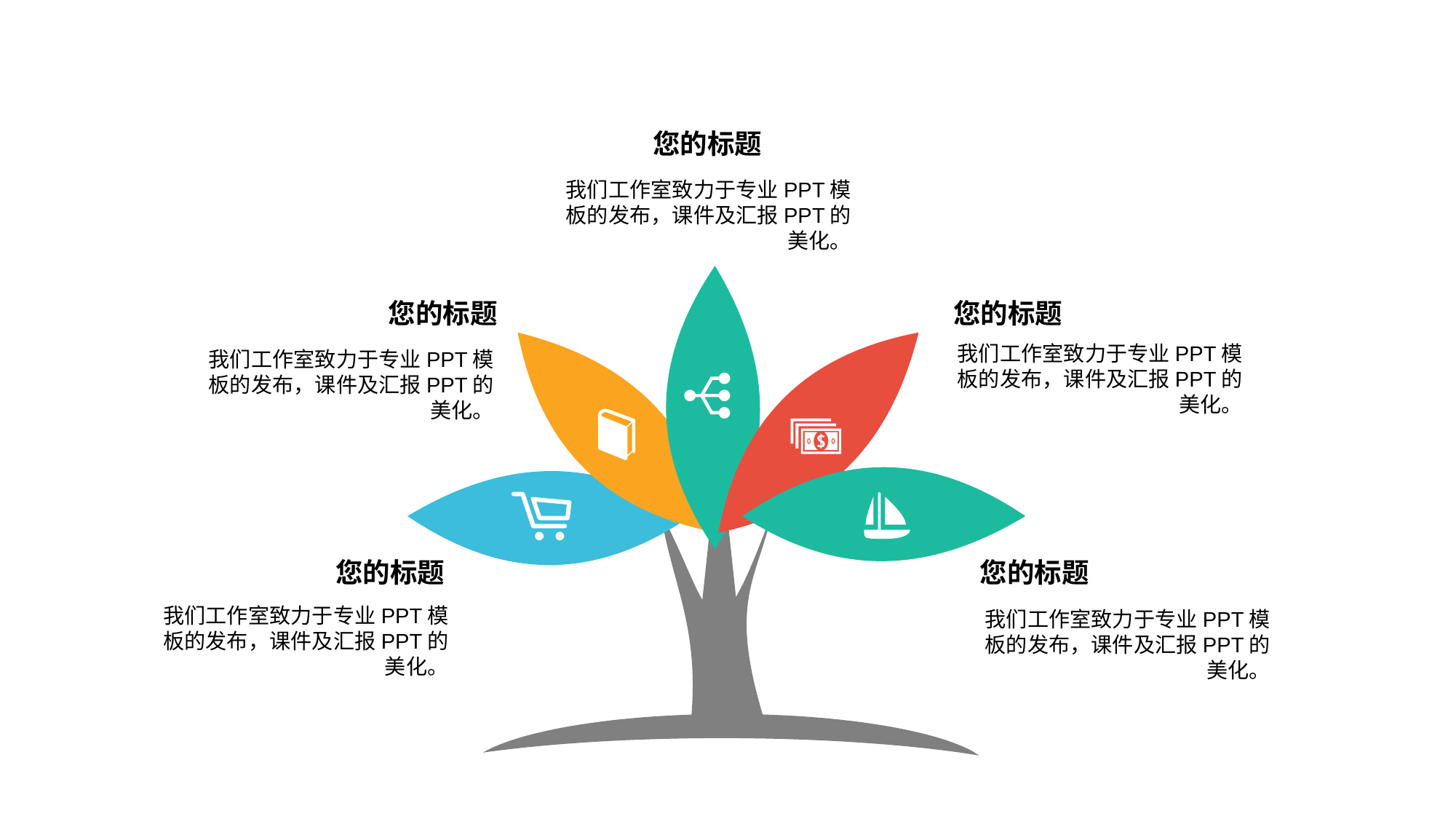

您的标题
我们工作室致力于专业PPT模板的发布，课件及汇报PPT的美化。
您的标题
我们工作室致力于专业PPT模板的发布，课件及汇报PPT的美化。
您的标题

我们工作室致力于专业PPT模板的发布，课件及汇报PPT的美化。
您的标题
您的标题
我们工作室致力于专业PPT模板的发布，课件及汇报PPT的美化。
我们工作室致力于专业PPT模板的发布，课件及汇报PPT的美化。